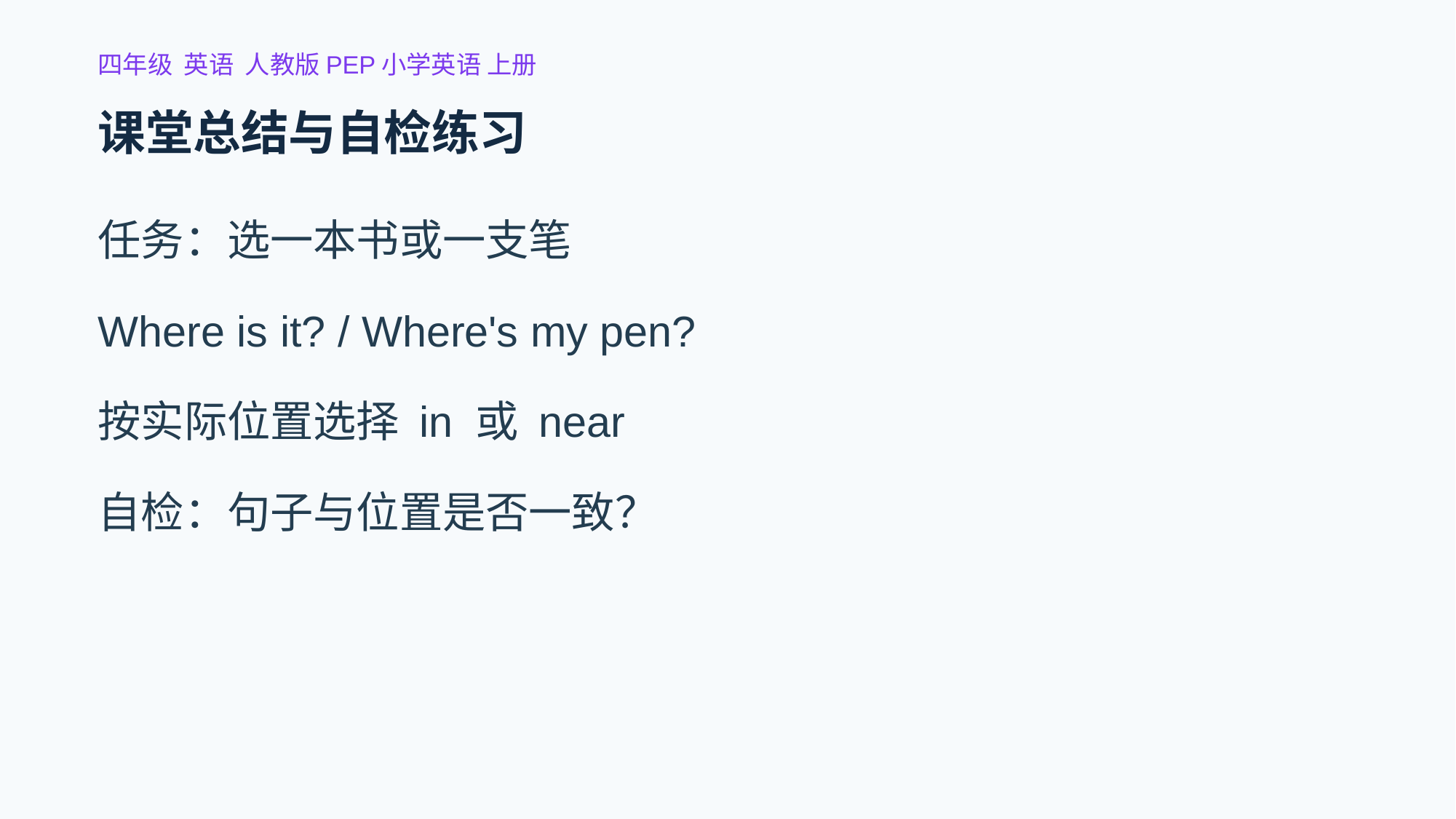

四年级  英语  人教版PEP小学英语 上册
课堂总结与自检练习
任务：选一本书或一支笔
Where is it? / Where's my pen?
按实际位置选择 in 或 near
自检：句子与位置是否一致？